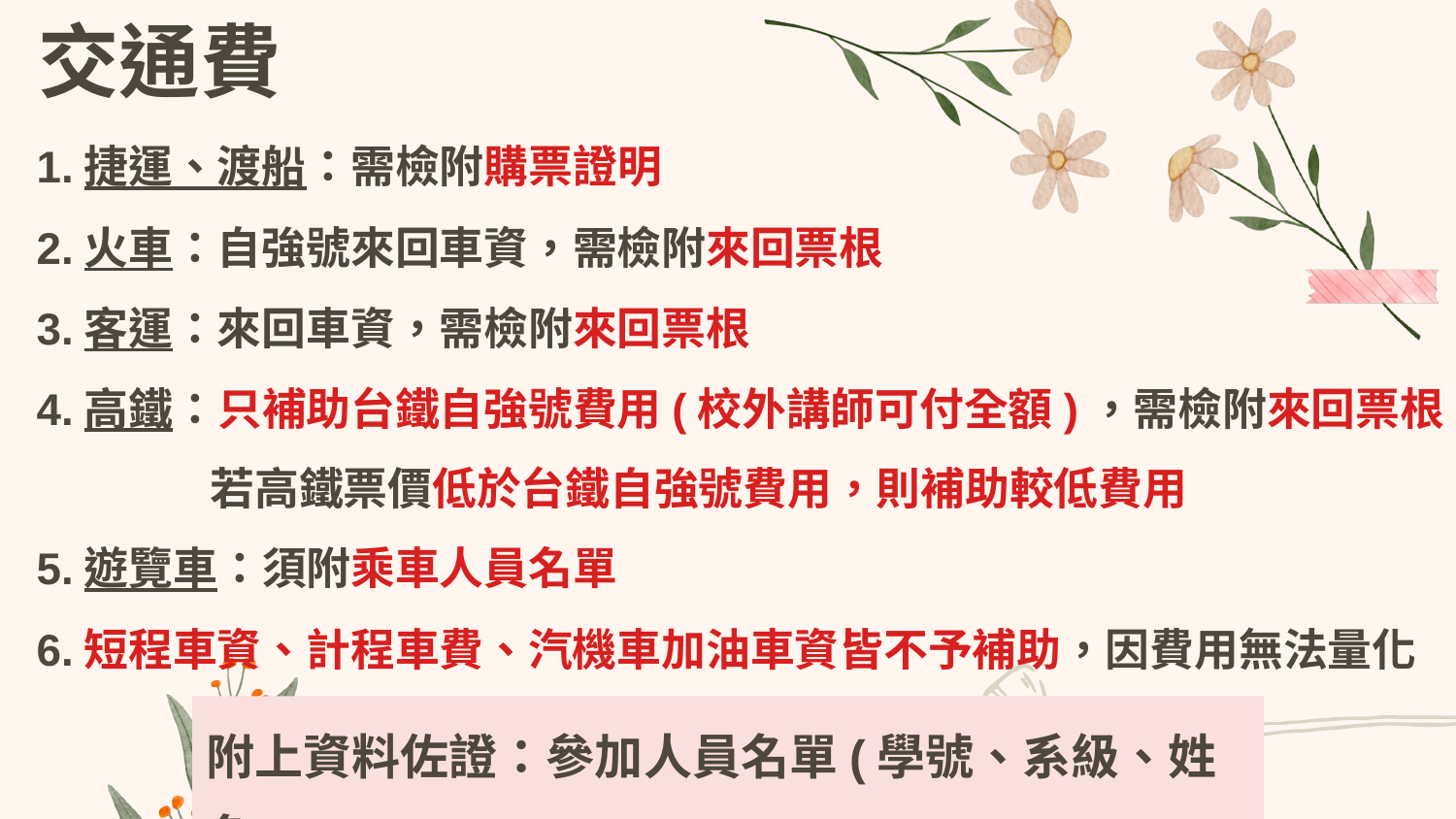

交通費
1.捷運、渡船：需檢附購票證明
2.火車：自強號來回車資，需檢附來回票根
3.客運：來回車資，需檢附來回票根
4.高鐵：只補助台鐵自強號費用(校外講師可付全額)，需檢附來回票根
                若高鐵票價低於台鐵自強號費用，則補助較低費用
5.遊覽車：須附乘車人員名單
6.短程車資、計程車費、汽機車加油車資皆不予補助，因費用無法量化
附上資料佐證：參加人員名單(學號、系級、姓名)